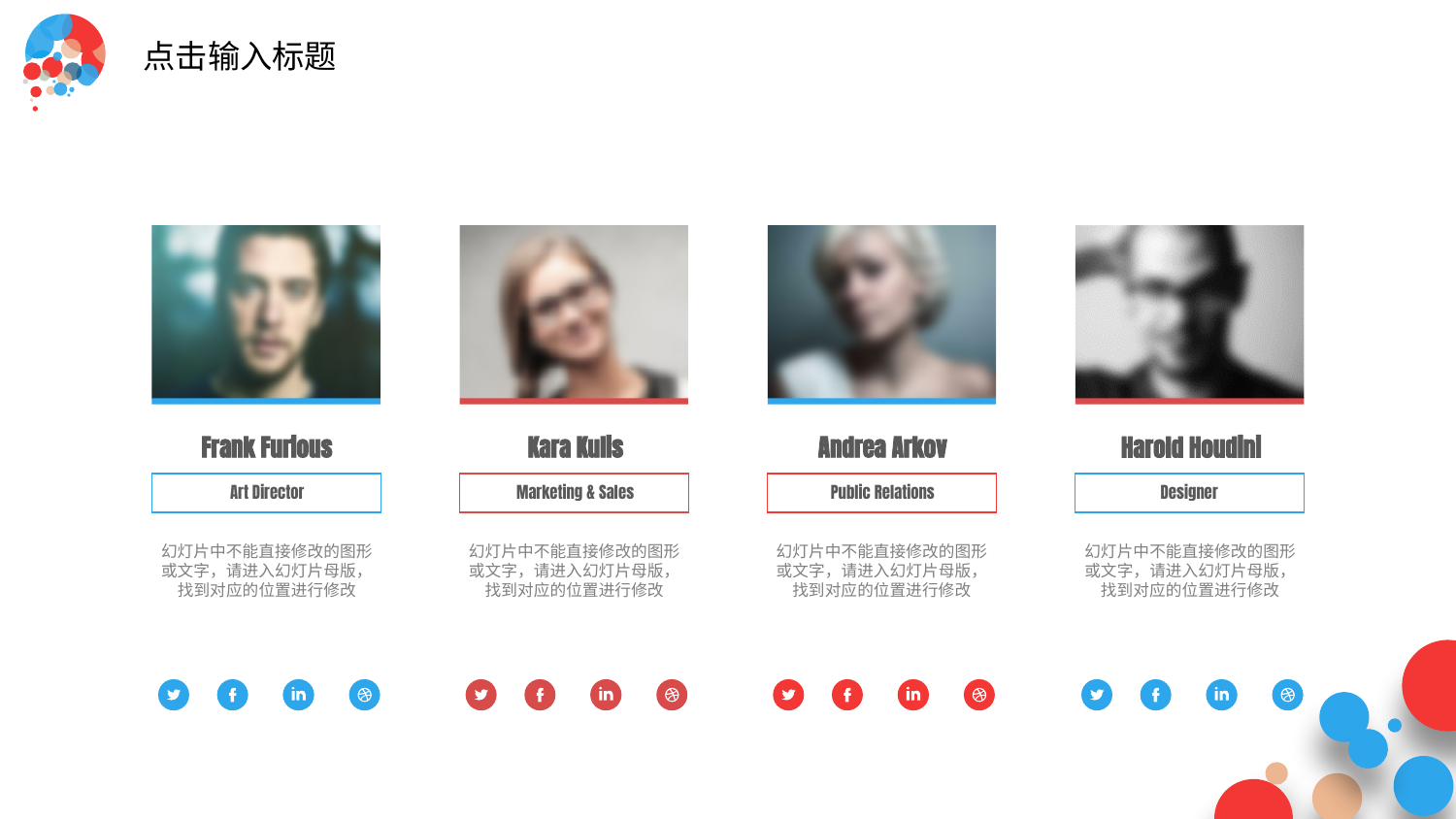

点击输入标题

Frank Furious
Kara Kulis
Andrea Arkov
Harold Houdini

Art Director
Marketing & Sales
Public Relations
Designer
幻灯片中不能直接修改的图形或文字，请进入幻灯片母版，找到对应的位置进行修改
幻灯片中不能直接修改的图形或文字，请进入幻灯片母版，找到对应的位置进行修改
幻灯片中不能直接修改的图形或文字，请进入幻灯片母版，找到对应的位置进行修改
幻灯片中不能直接修改的图形或文字，请进入幻灯片母版，找到对应的位置进行修改